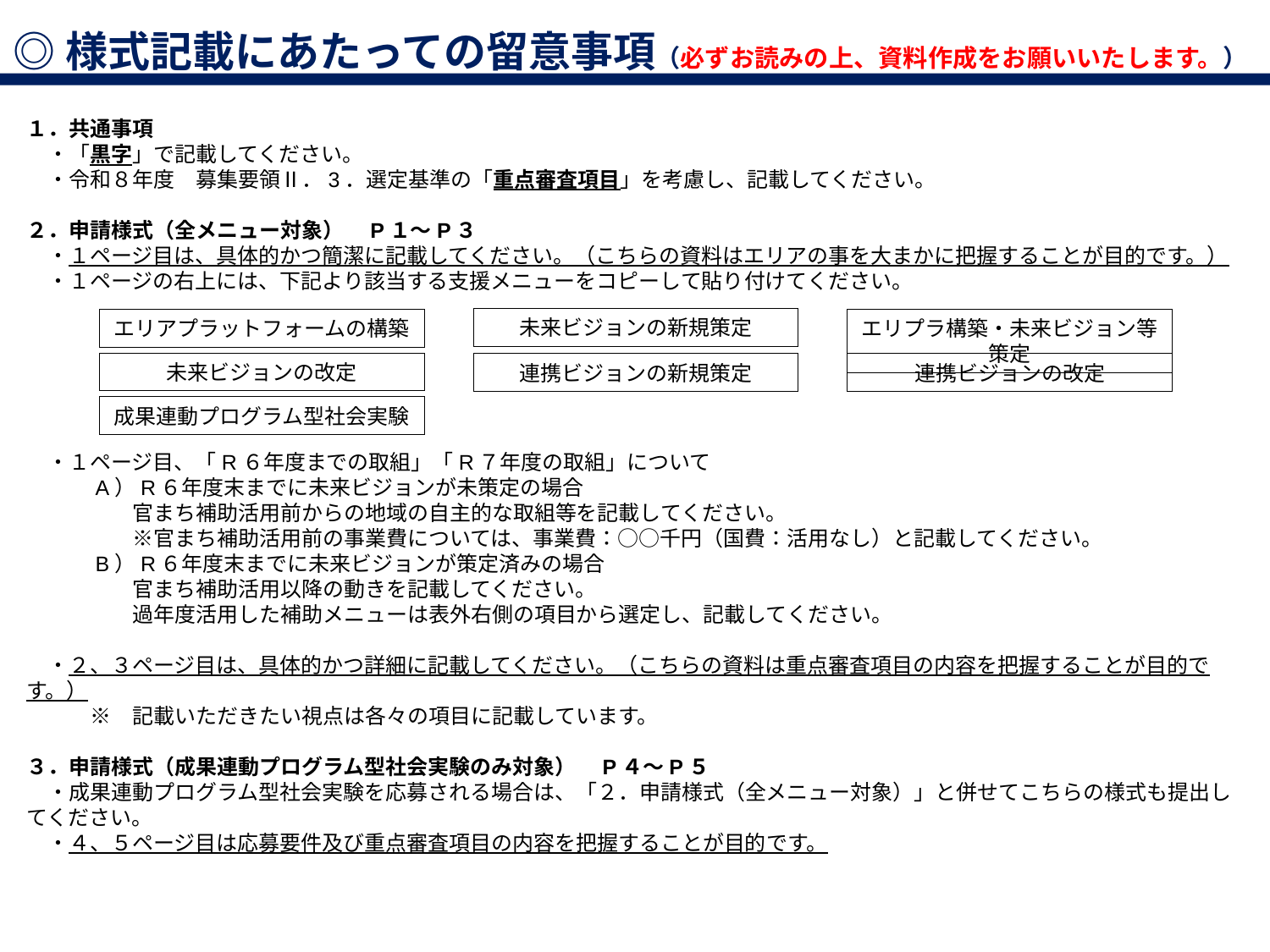

◎様式記載にあたっての留意事項（必ずお読みの上、資料作成をお願いいたします。）

１．共通事項
　・「黒字」で記載してください。
　・令和８年度　募集要領Ⅱ．3．選定基準の「重点審査項目」を考慮し、記載してください。

２．申請様式（全メニュー対象）　P１～P３
　・１ページ目は、具体的かつ簡潔に記載してください。（こちらの資料はエリアの事を大まかに把握することが目的です。）
　・１ページの右上には、下記より該当する支援メニューをコピーして貼り付けてください。

　・１ページ目、「R６年度までの取組」「R７年度の取組」について
　　　A）R６年度末までに未来ビジョンが未策定の場合
　　　　　官まち補助活用前からの地域の自主的な取組等を記載してください。
　　　　　※官まち補助活用前の事業費については、事業費：○○千円（国費：活用なし）と記載してください。
　　　B）R６年度末までに未来ビジョンが策定済みの場合
　　　　　官まち補助活用以降の動きを記載してください。
　　　　　過年度活用した補助メニューは表外右側の項目から選定し、記載してください。

　・２、３ページ目は、具体的かつ詳細に記載してください。（こちらの資料は重点審査項目の内容を把握することが目的です。）
　　　※　記載いただきたい視点は各々の項目に記載しています。

３．申請様式（成果連動プログラム型社会実験のみ対象）　P４～P５
　・成果連動プログラム型社会実験を応募される場合は、「２．申請様式（全メニュー対象）」と併せてこちらの様式も提出してください。
　・４、５ページ目は応募要件及び重点審査項目の内容を把握することが目的です。

未来ビジョンの新規策定
エリアプラットフォームの構築
エリプラ構築・未来ビジョン等策定
未来ビジョンの改定
連携ビジョンの新規策定
連携ビジョンの改定
成果連動プログラム型社会実験